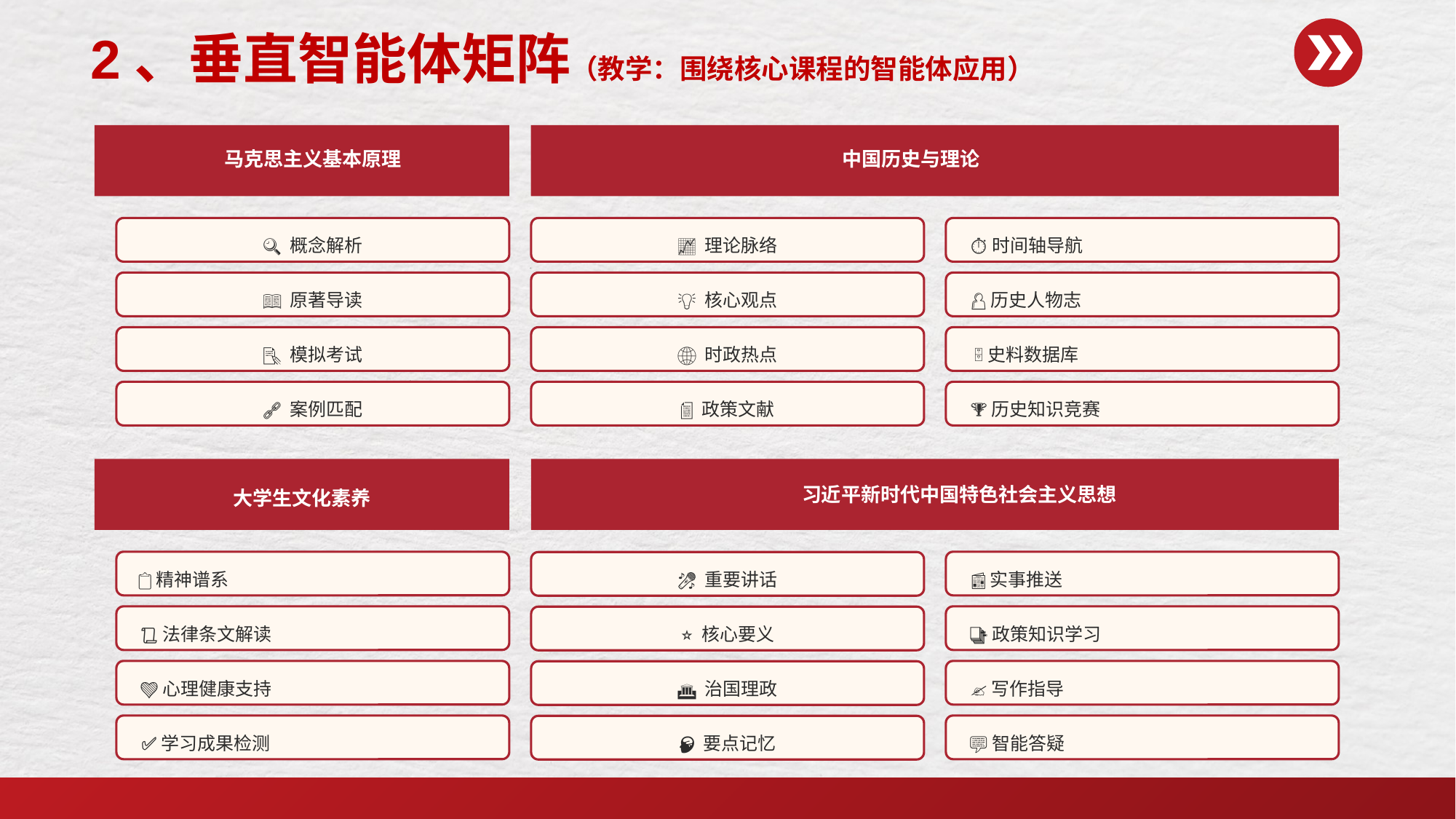

2、垂直智能体矩阵（教学：围绕核心课程的智能体应用）

马克思主义基本原理
中国历史与理论

⏱️时间轴导航

👤历史人物志

🗄️史料数据库

🏆历史知识竞赛

🔍 概念解析
📈 理论脉络

📖 原著导读
💡 核心观点

📝 模拟考试
🌐 时政热点

🔗 案例匹配
📄 政策文献

习近平新时代中国特色社会主义思想
大学生文化素养
大学生文化素养

📋精神谱系

📜法律条文解读

💚心理健康支持

✅学习成果检测

📰实事推送

📑政策知识学习

✍️写作指导

💬智能答疑

🎤 重要讲话

⭐ 核心要义

🏛️ 治国理政

🧠 要点记忆